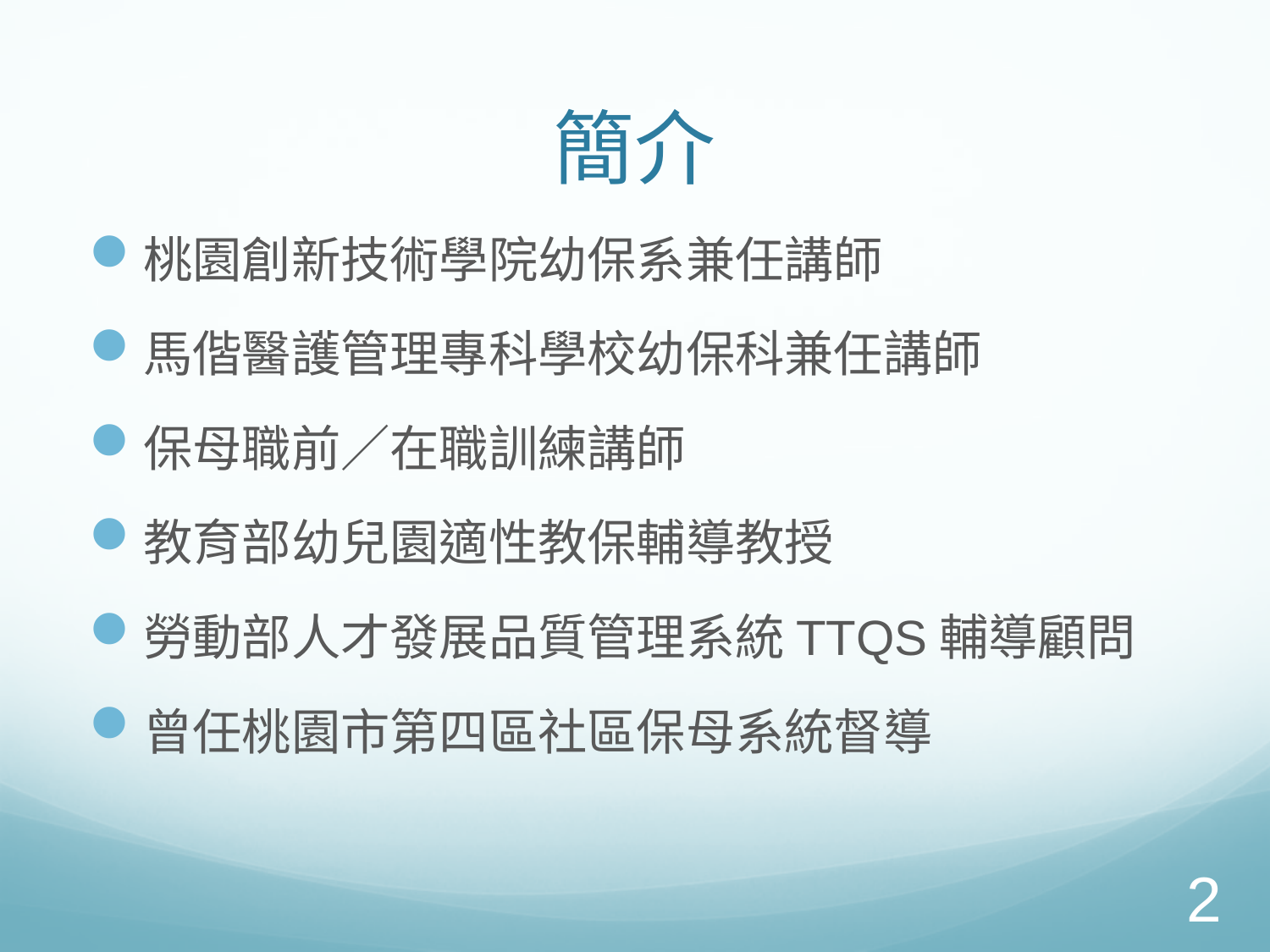

# 簡介
桃園創新技術學院幼保系兼任講師
馬偕醫護管理專科學校幼保科兼任講師
保母職前／在職訓練講師
教育部幼兒園適性教保輔導教授
勞動部人才發展品質管理系統TTQS輔導顧問
曾任桃園市第四區社區保母系統督導
2